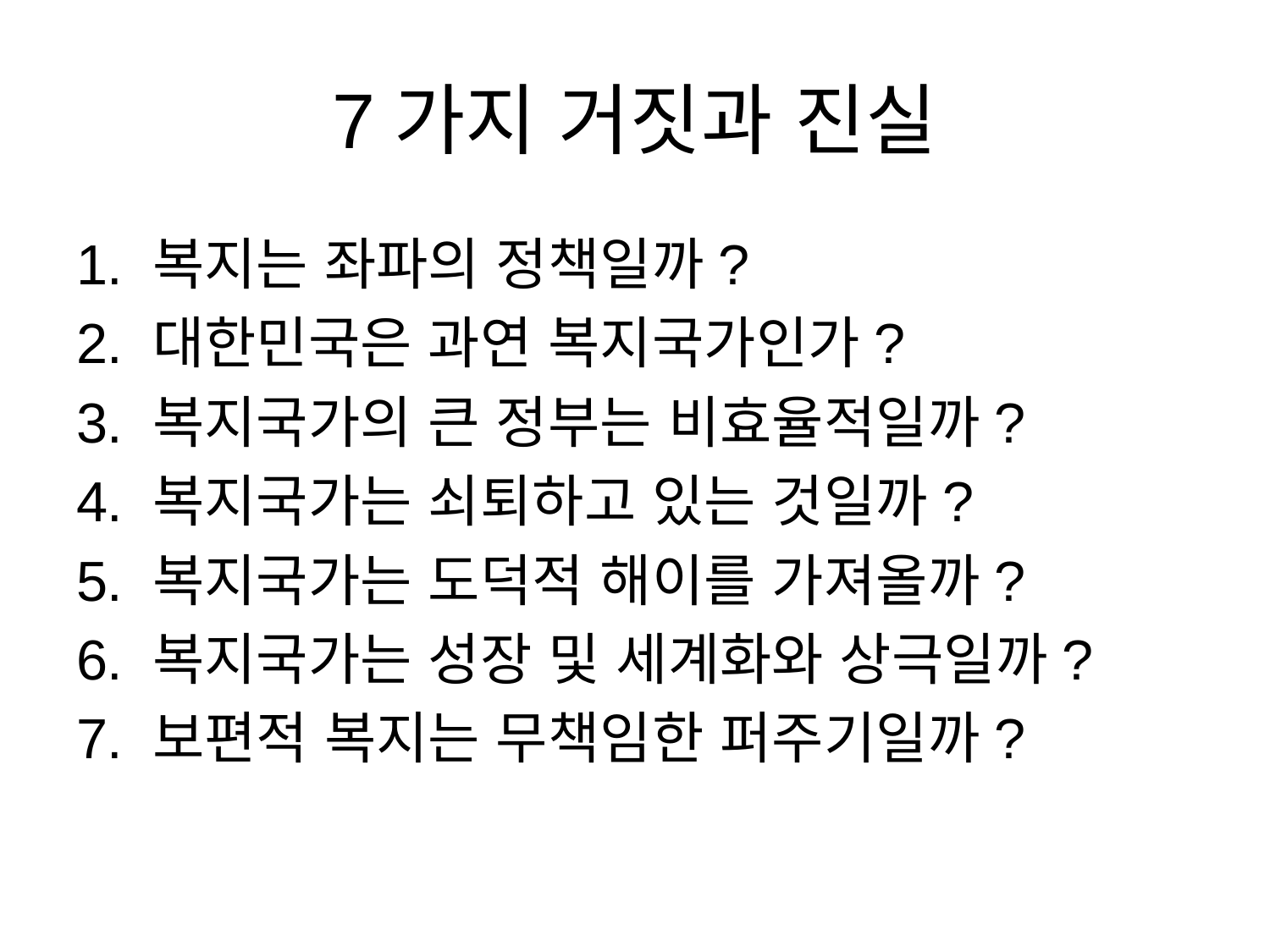

# 7가지 거짓과 진실
1. 복지는 좌파의 정책일까?
2. 대한민국은 과연 복지국가인가?
3. 복지국가의 큰 정부는 비효율적일까?
4. 복지국가는 쇠퇴하고 있는 것일까?
5. 복지국가는 도덕적 해이를 가져올까?
6. 복지국가는 성장 및 세계화와 상극일까?
7. 보편적 복지는 무책임한 퍼주기일까?